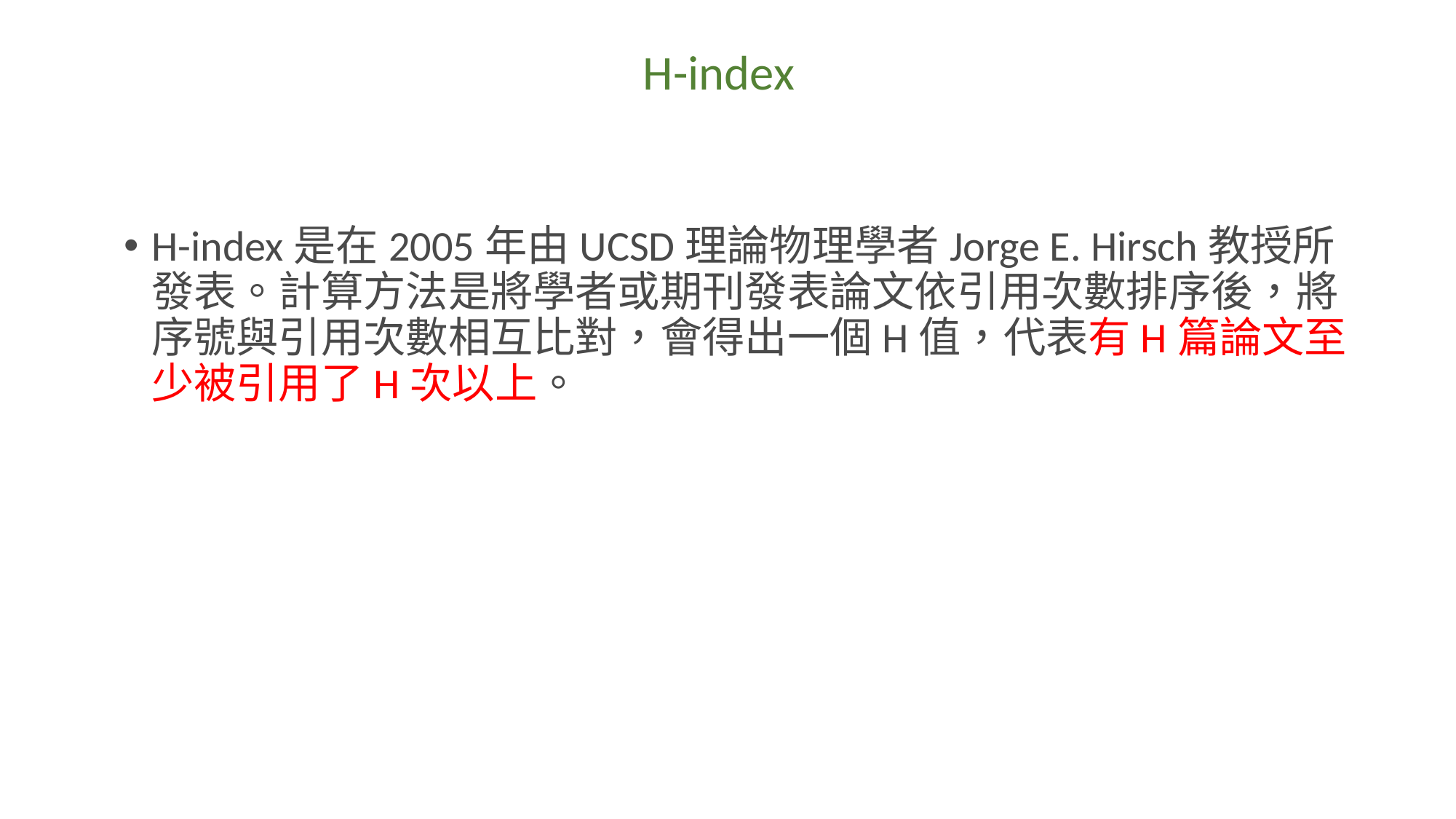

H-index
H-index是在2005年由UCSD理論物理學者Jorge E. Hirsch教授所發表。計算方法是將學者或期刊發表論文依引用次數排序後，將序號與引用次數相互比對，會得出一個H值，代表有H篇論文至少被引用了H次以上。